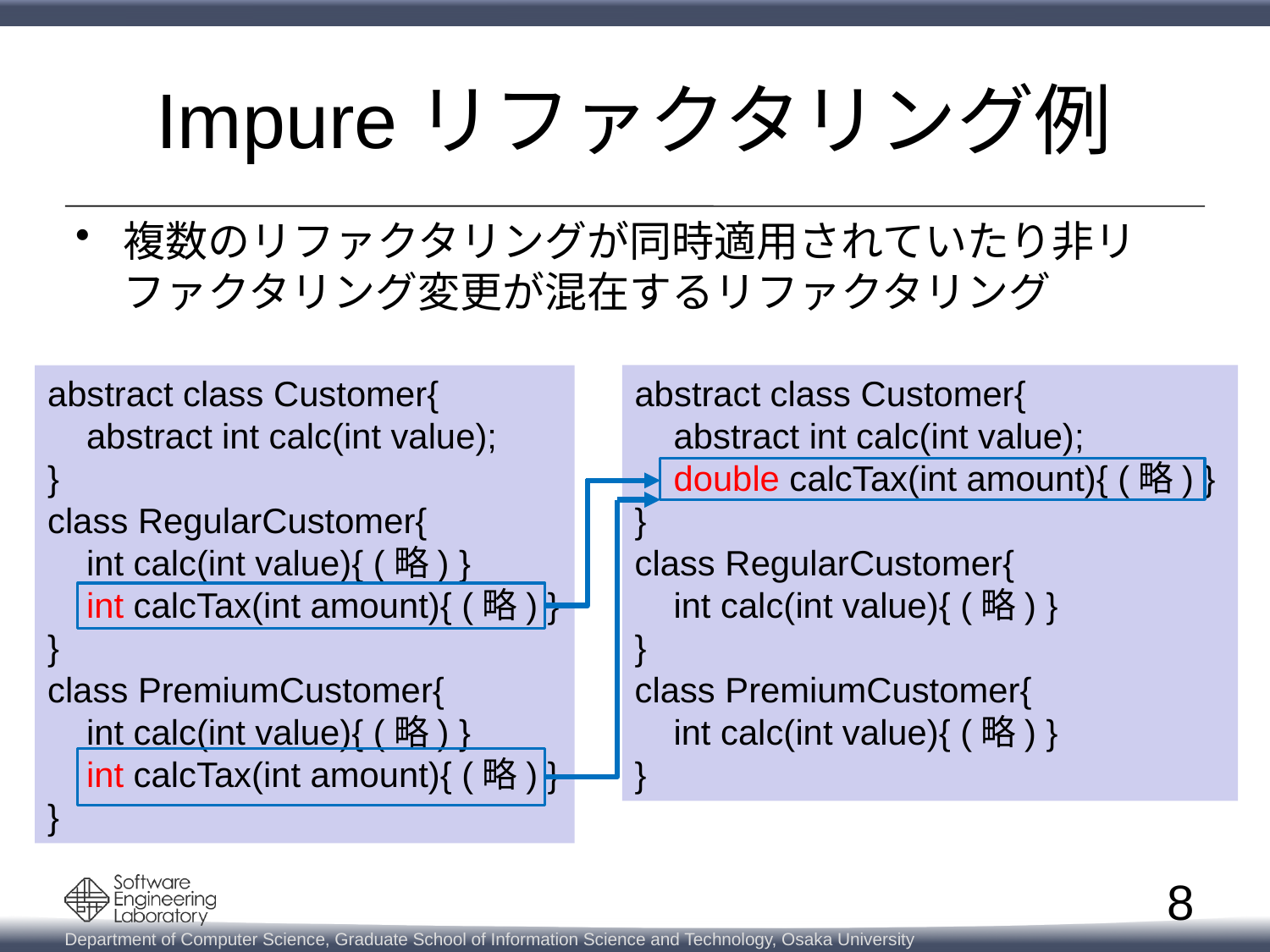

# Impureリファクタリング例
複数のリファクタリングが同時適用されていたり非リファクタリング変更が混在するリファクタリング
abstract class Customer{
    abstract int calc(int value);
}
class RegularCustomer{
    int calc(int value){ (略) }
    int calcTax(int amount){ (略) }
}
class PremiumCustomer{
    int calc(int value){ (略) }
    int calcTax(int amount){ (略) }
}
abstract class Customer{
    abstract int calc(int value);
    double calcTax(int amount){ (略) }
}
class RegularCustomer{
    int calc(int value){ (略) }
}
class PremiumCustomer{
    int calc(int value){ (略) }
}

8